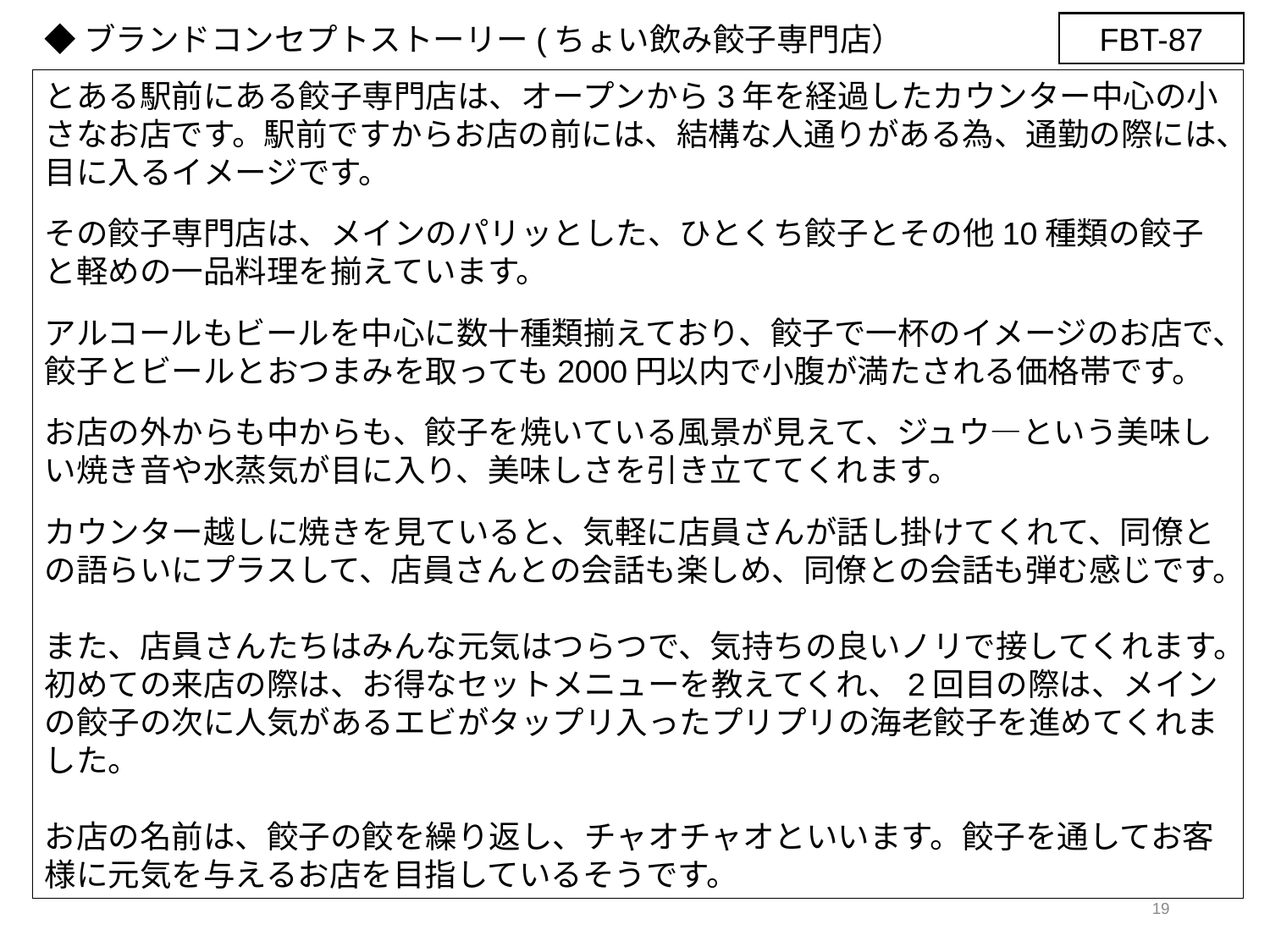

◆ブランドコンセプトストーリー(ちょい飲み餃子専門店）
FBT-87
とある駅前にある餃子専門店は、オープンから3年を経過したカウンター中心の小さなお店です。駅前ですからお店の前には、結構な人通りがある為、通勤の際には、目に入るイメージです。

その餃子専門店は、メインのパリッとした、ひとくち餃子とその他10種類の餃子と軽めの一品料理を揃えています。

アルコールもビールを中心に数十種類揃えており、餃子で一杯のイメージのお店で、
餃子とビールとおつまみを取っても2000円以内で小腹が満たされる価格帯です。

お店の外からも中からも、餃子を焼いている風景が見えて、ジュウ―という美味しい焼き音や水蒸気が目に入り、美味しさを引き立ててくれます。

カウンター越しに焼きを見ていると、気軽に店員さんが話し掛けてくれて、同僚との語らいにプラスして、店員さんとの会話も楽しめ、同僚との会話も弾む感じです。

また、店員さんたちはみんな元気はつらつで、気持ちの良いノリで接してくれます。
初めての来店の際は、お得なセットメニューを教えてくれ、2回目の際は、メインの餃子の次に人気があるエビがタップリ入ったプリプリの海老餃子を進めてくれました。

お店の名前は、餃子の餃を繰り返し、チャオチャオといいます。餃子を通してお客様に元気を与えるお店を目指しているそうです。
19